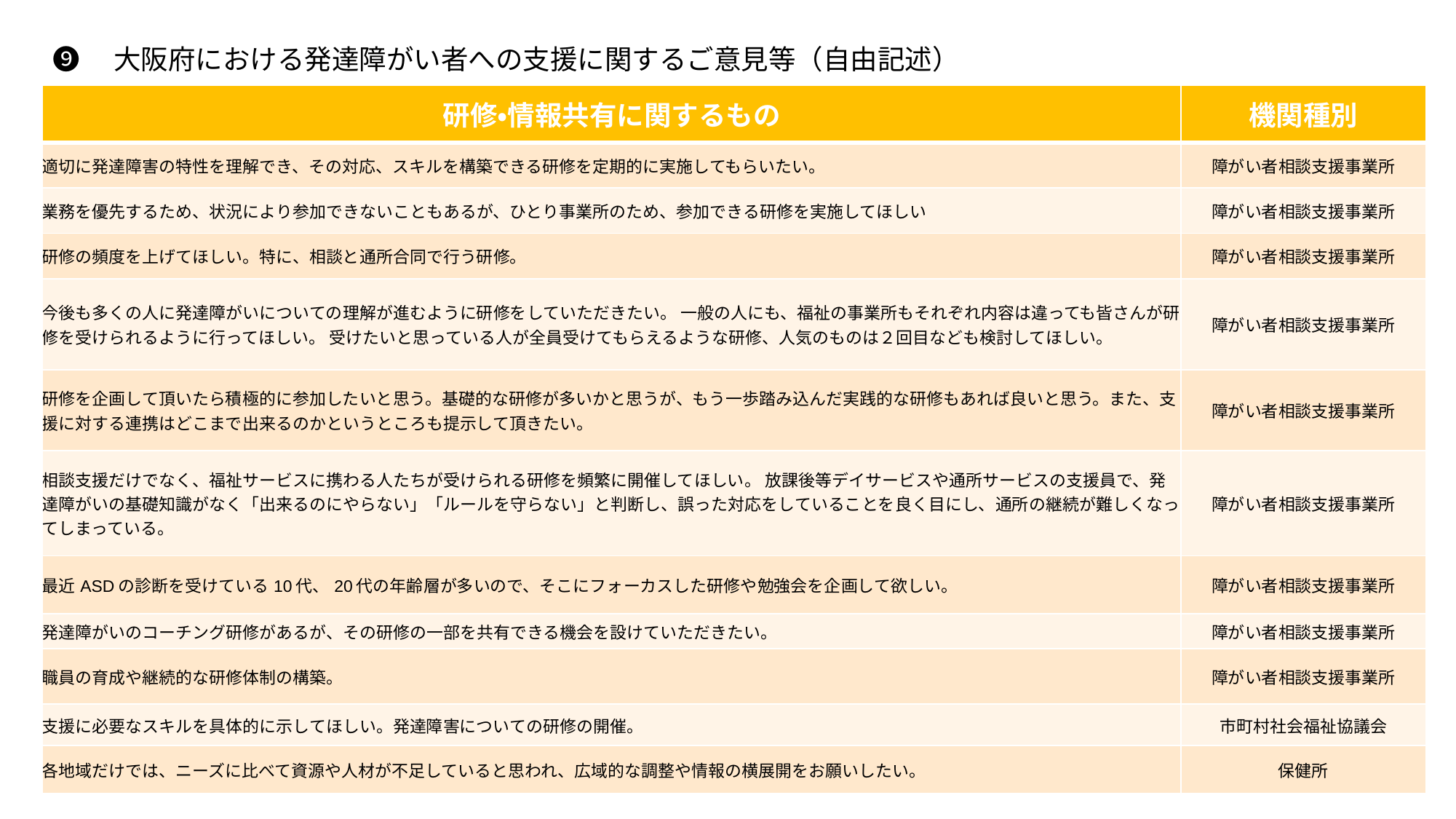

❾　大阪府における発達障がい者への支援に関するご意見等（自由記述）
| 研修・情報共有に関するもの | 機関種別 |
| --- | --- |
| 適切に発達障害の特性を理解でき、その対応、スキルを構築できる研修を定期的に実施してもらいたい。 | 障がい者相談支援事業所 |
| 業務を優先するため、状況により参加できないこともあるが、ひとり事業所のため、参加できる研修を実施してほしい | 障がい者相談支援事業所 |
| 研修の頻度を上げてほしい。特に、相談と通所合同で行う研修。 | 障がい者相談支援事業所 |
| 今後も多くの人に発達障がいについての理解が進むように研修をしていただきたい。 一般の人にも、福祉の事業所もそれぞれ内容は違っても皆さんが研修を受けられるように行ってほしい。 受けたいと思っている人が全員受けてもらえるような研修、人気のものは２回目なども検討してほしい。 | 障がい者相談支援事業所 |
| 研修を企画して頂いたら積極的に参加したいと思う。基礎的な研修が多いかと思うが、もう一歩踏み込んだ実践的な研修もあれば良いと思う。また、支援に対する連携はどこまで出来るのかというところも提示して頂きたい。 | 障がい者相談支援事業所 |
| 相談支援だけでなく、福祉サービスに携わる人たちが受けられる研修を頻繁に開催してほしい。 放課後等デイサービスや通所サービスの支援員で、発達障がいの基礎知識がなく「出来るのにやらない」「ルールを守らない」と判断し、誤った対応をしていることを良く目にし、通所の継続が難しくなってしまっている。 | 障がい者相談支援事業所 |
| 最近ASDの診断を受けている10代、20代の年齢層が多いので、そこにフォーカスした研修や勉強会を企画して欲しい。 | 障がい者相談支援事業所 |
| 発達障がいのコーチング研修があるが、その研修の一部を共有できる機会を設けていただきたい。 | 障がい者相談支援事業所 |
| 職員の育成や継続的な研修体制の構築。 | 障がい者相談支援事業所 |
| 支援に必要なスキルを具体的に示してほしい。発達障害についての研修の開催。 | 市町村社会福祉協議会 |
| 各地域だけでは、ニーズに比べて資源や人材が不足していると思われ、広域的な調整や情報の横展開をお願いしたい。 | 保健所 |
10